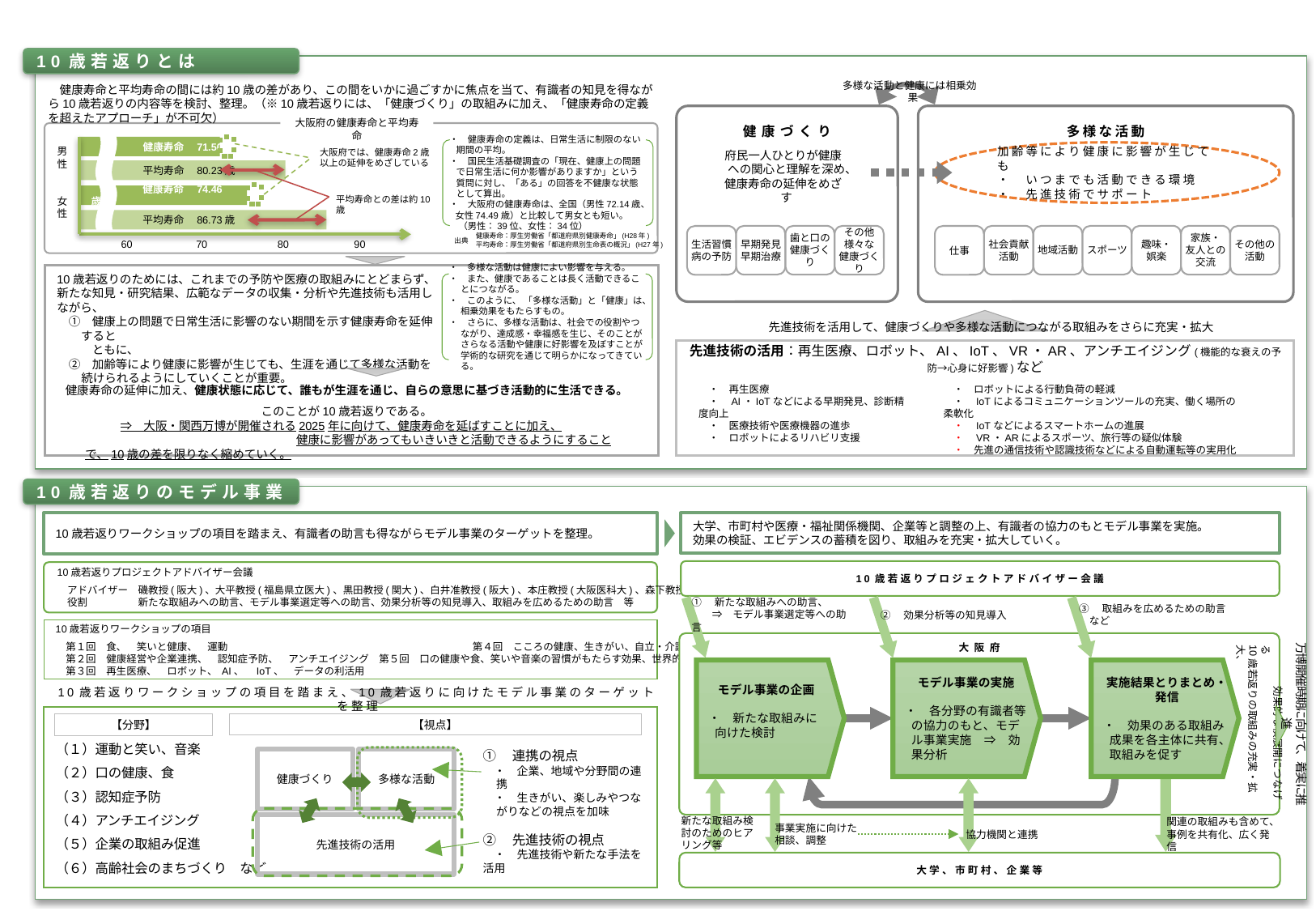

10歳若返りとは

多様な活動と健康には相乗効果
　健康寿命と平均寿命の間には約10歳の差があり、この間をいかに過ごすかに焦点を当て、有識者の知見を得ながら10歳若返りの内容等を検討、整理。（※10歳若返りには、「健康づくり」の取組みに加え、「健康寿命の定義を超えたアプローチ」が不可欠）

健康づくり
多様な活動
大阪府の健康寿命と平均寿命

　　　　　健康寿命　71.50歳

男性
・　健康寿命の定義は、日常生活に制限のない期間の平均。
・　国民生活基礎調査の「現在、健康上の問題で日常生活に何か影響がありますか」という質問に対し、「ある」の回答を不健康な状態として算出。
・　大阪府の健康寿命は、全国（男性72.14歳、女性74.49歳）と比較して男女とも短い。
　（男性：39位、女性：34位）
大阪府では、健康寿命2歳以上の延伸をめざしている
加齢等により健康に影響が生じても
・　いつまでも活動できる環境
・　先進技術でサポート
府民一人ひとりが健康への関心と理解を深め、
健康寿命の延伸をめざす
　　　　　平均寿命　80.23歳

　　　　　健康寿命　74.46歳
平均寿命との差は約10歳
女性
　　　　　平均寿命　86.73歳
早期発見
早期治療
歯と口の健康づくり
その他様々な
健康づくり
社会貢献
活動
地域活動
スポーツ
趣味・
娯楽
家族・
友人との交流
その他の
活動
健康寿命：厚生労働省「都道府県別健康寿命」(H28年)
平均寿命：厚生労働省「都道府県別生命表の概況」(H27年)
生活習慣病の予防
仕事
出典
60
70
80
90

10歳若返りのためには、これまでの予防や医療の取組みにとどまらず、新たな知見・研究結果、広範なデータの収集・分析や先進技術も活用しながら、
　①　健康上の問題で日常生活に影響のない期間を示す健康寿命を延伸すると
　　　ともに、
　②　加齢等により健康に影響が生じても、生涯を通じて多様な活動を続けられるようにしていくことが重要。
・　多様な活動は健康によい影響を与える。
・　また、健康であることは長く活動できることにつながる。
・　このように、 「多様な活動」と「健康」は、相乗効果をもたらすもの。
・　さらに、多様な活動は、社会での役割やつながり、達成感・幸福感を生じ、そのことがさらなる活動や健康に好影響を及ぼすことが学術的な研究を通じて明らかになってきている。

先進技術を活用して、健康づくりや多様な活動につながる取組みをさらに充実・拡大
先進技術の活用：再生医療、ロボット、AI、IoT、VR・AR、アンチエイジング(機能的な衰えの予防→心身に好影響)など

健康寿命の延伸に加え、健康状態に応じて、誰もが生涯を通じ、自らの意思に基づき活動的に生活できる。
このことが10歳若返りである。
　　　　　　⇒　大阪・関西万博が開催される2025年に向けて、健康寿命を延ばすことに加え、
　　　　　　　　　　　　　　　　　　　　　健康に影響があってもいきいきと活動できるようにすることで、10歳の差を限りなく縮めていく。
　・　再生医療
　・　AI・IoTなどによる早期発見、診断精度向上
　・　医療技術や医療機器の進歩
　・　ロボットによるリハビリ支援
　・　ロボットによる行動負荷の軽減
　・　IoTによるコミュニケーションツールの充実、働く場所の柔軟化
　・　IoTなどによるスマートホームの進展
　・　VR・ARによるスポーツ、旅行等の疑似体験
　・　先進の通信技術や認識技術などによる自動運転等の実用化
10歳若返りのモデル事業

大学、市町村や医療・福祉関係機関、企業等と調整の上、有識者の協力のもとモデル事業を実施。
効果の検証、エビデンスの蓄積を図り、取組みを充実・拡大していく。
10歳若返りワークショップの項目を踏まえ、有識者の助言も得ながらモデル事業のターゲットを整理。

10歳若返りプロジェクトアドバイザー会議
10歳若返りプロジェクトアドバイザー会議

　アドバイザー　磯教授(阪大)、大平教授(福島県立医大)、黒田教授(関大)、白井准教授(阪大)、本庄教授(大阪医科大)、森下教授(阪大)等
　役割　　　　　新たな取組みへの助言、モデル事業選定等への助言、効果分析等の知見導入、取組みを広めるための助言　等

③　取組みを広めるための助言　など
①　新たな取組みへの助言、
　　⇒　モデル事業選定等への助言
②　効果分析等の知見導入
10歳若返りワークショップの項目

　第１回　食、　笑いと健康、　運動		　　　　　 第４回　こころの健康、生きがい、自立・介護支援、高齢社会のまちづくり
　第２回　健康経営や企業連携、　認知症予防、　アンチエイジング　第５回　口の健康や食、笑いや音楽の習慣がもたらす効果、世界的な動向
　第３回　再生医療、　ロボット、 AI、　IoT、　データの利活用
万博開催時期に向けて、着実に推進
　　　　効果的な横展開につなげる
10歳若返りの取組みの充実・拡大、
大阪府

モデル事業の企画

・　新たな取組みに向けた検討

モデル事業の実施

・　各分野の有識者等の協力のもと、モデル事業実施　⇒　効果分析
実施結果とりまとめ・発信

・　効果のある取組み成果を各主体に共有、取組みを促す
10歳若返りワークショップの項目を踏まえ、10歳若返りに向けたモデル事業のターゲットを整理

（１）運動と笑い、音楽
（２）口の健康、食
（３）認知症予防
（４）アンチエイジング
（５）企業の取組み促進
（６）高齢社会のまちづくり　など
【分野】
【視点】

①　連携の視点
　・　企業、地域や分野間の連携
　・　生きがい、楽しみやつながりなどの視点を加味

②　先進技術の視点
　・　先進技術や新たな手法を活用
健康づくり
多様な活動

先進技術の活用
新たな取組み検討のためのヒアリング等
事業実施に向けた
相談、調整
協力機関と連携
関連の取組みも含めて、
事例を共有化、広く発信
大学、市町村、企業等